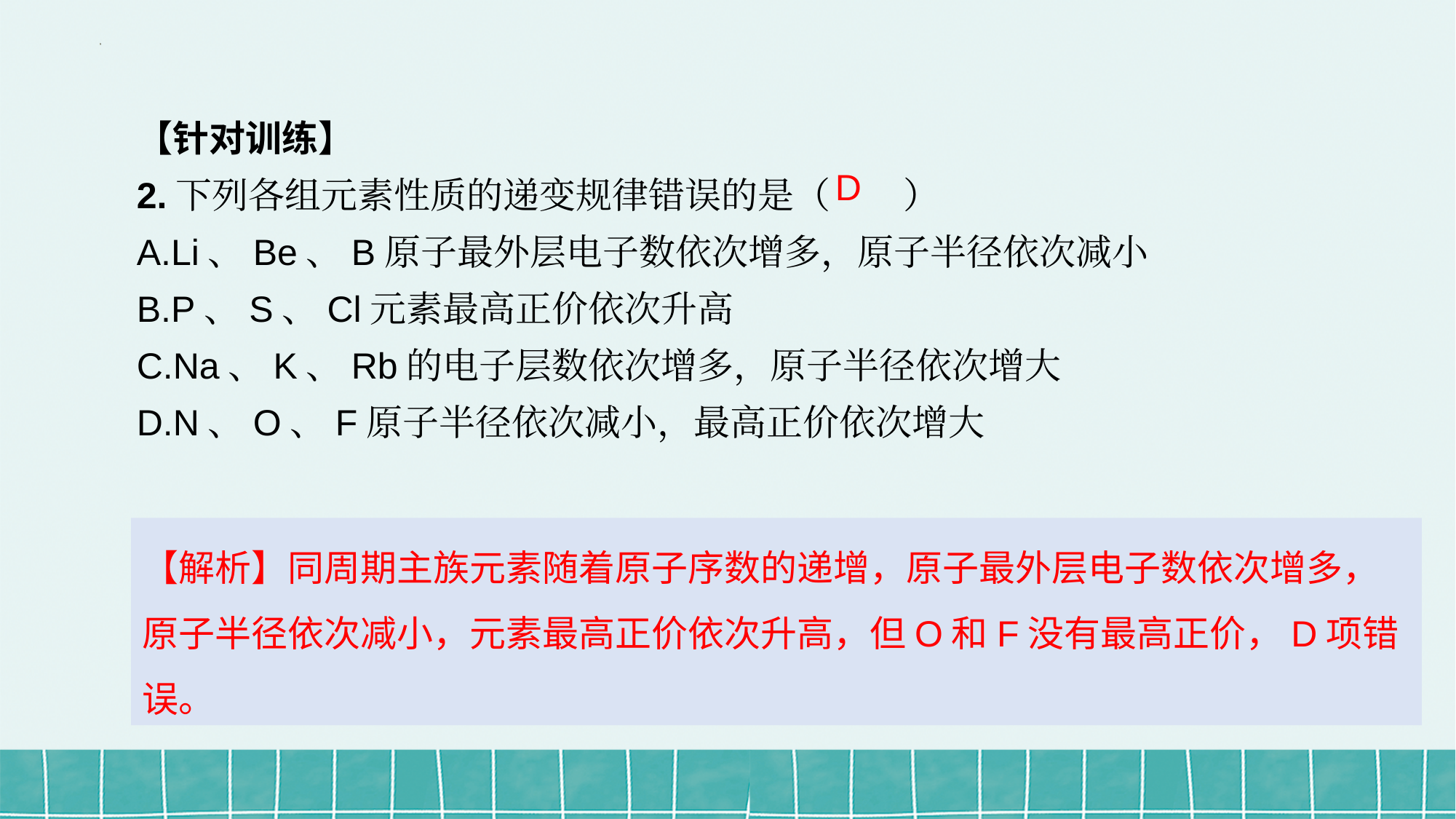

【针对训练】
2.下列各组元素性质的递变规律错误的是（　　）
A.Li、Be、B原子最外层电子数依次增多，原子半径依次减小
B.P、S、Cl元素最高正价依次升高
C.Na、K、Rb的电子层数依次增多，原子半径依次增大
D.N、O、F原子半径依次减小，最高正价依次增大
D
【解析】同周期主族元素随着原子序数的递增，原子最外层电子数依次增多，原子半径依次减小，元素最高正价依次升高，但O和F没有最高正价，D项错误。